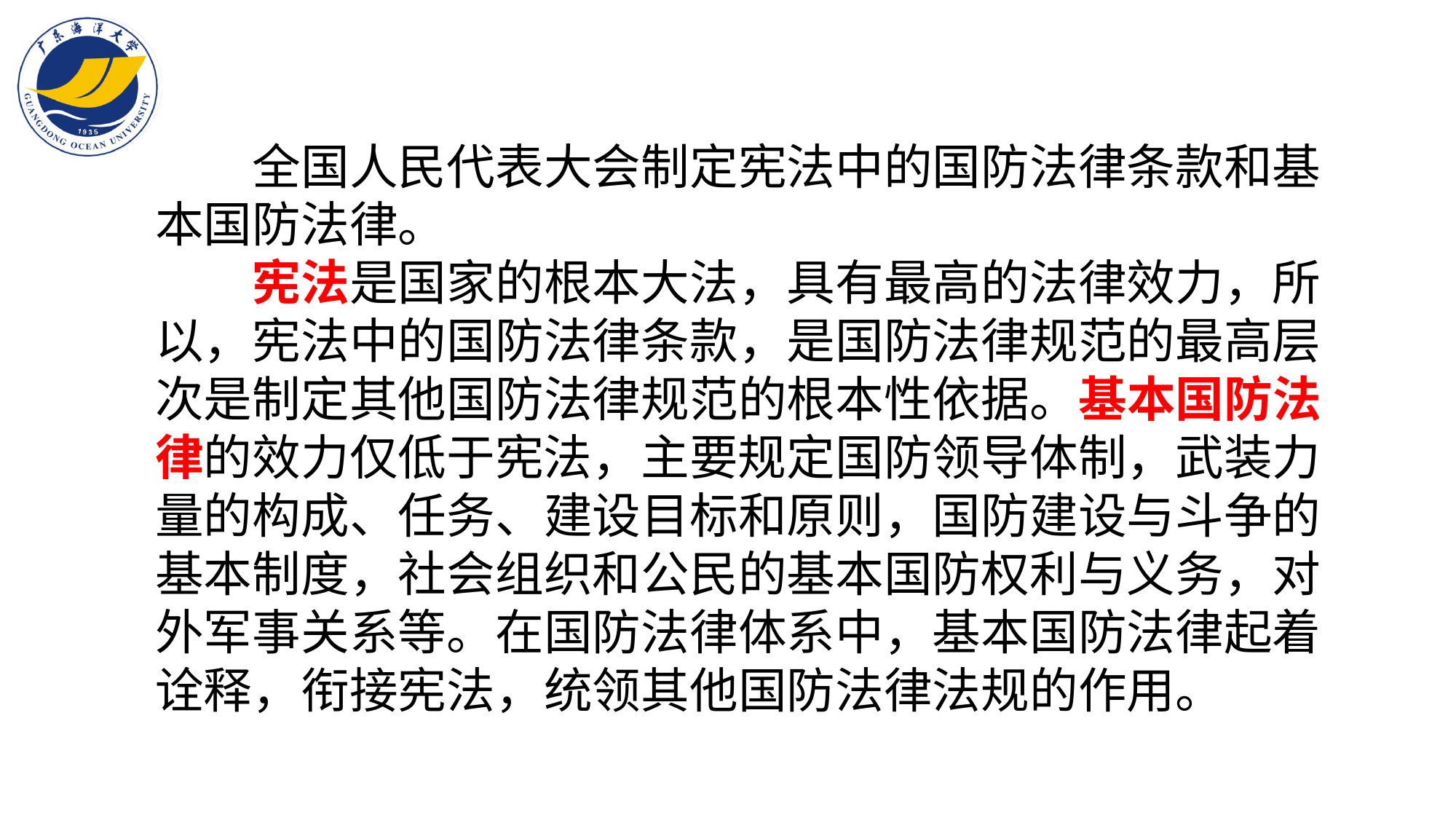

全国人民代表大会制定宪法中的国防法律条款和基本国防法律。
　　宪法是国家的根本大法，具有最高的法律效力，所以，宪法中的国防法律条款，是国防法律规范的最高层次是制定其他国防法律规范的根本性依据。基本国防法律的效力仅低于宪法，主要规定国防领导体制，武装力量的构成、任务、建设目标和原则，国防建设与斗争的基本制度，社会组织和公民的基本国防权利与义务，对外军事关系等。在国防法律体系中，基本国防法律起着诠释，衔接宪法，统领其他国防法律法规的作用。